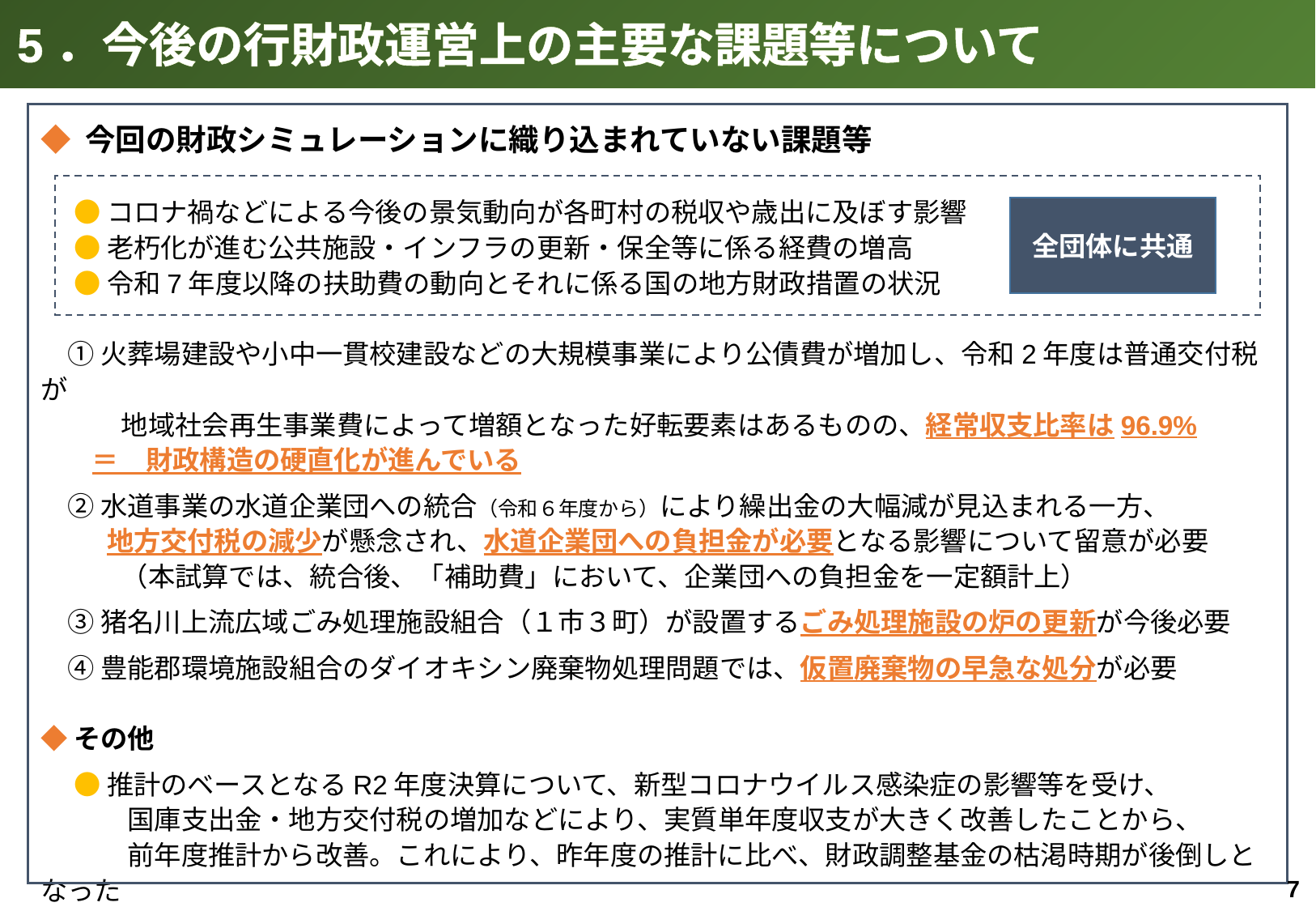

5．今後の行財政運営上の主要な課題等について

◆ 今回の財政シミュレーションに織り込まれていない課題等
　 ● コロナ禍などによる今後の景気動向が各町村の税収や歳出に及ぼす影響
 　● 老朽化が進む公共施設・インフラの更新・保全等に係る経費の増高
 　● 令和7年度以降の扶助費の動向とそれに係る国の地方財政措置の状況
　① 火葬場建設や小中一貫校建設などの大規模事業により公債費が増加し、令和2年度は普通交付税が
　　　地域社会再生事業費によって増額となった好転要素はあるものの、経常収支比率は96.9%
      ＝　財政構造の硬直化が進んでいる
　② 水道事業の水道企業団への統合（令和６年度から）により繰出金の大幅減が見込まれる一方、
　　  地方交付税の減少が懸念され、水道企業団への負担金が必要となる影響について留意が必要
　　　（本試算では、統合後、「補助費」において、企業団への負担金を一定額計上）
　③ 猪名川上流広域ごみ処理施設組合（１市３町）が設置するごみ処理施設の炉の更新が今後必要
　④ 豊能郡環境施設組合のダイオキシン廃棄物処理問題では、仮置廃棄物の早急な処分が必要
◆ その他
　 ● 推計のベースとなるR2年度決算について、新型コロナウイルス感染症の影響等を受け、
　　　 国庫支出金・地方交付税の増加などにより、実質単年度収支が大きく改善したことから、
　　　 前年度推計から改善。これにより、昨年度の推計に比べ、財政調整基金の枯渇時期が後倒しとなった
　　 　が、国の依存財源によるところが大きいことから、Ｒ３年度以降の決算について留意が必要。

全団体に共通
7